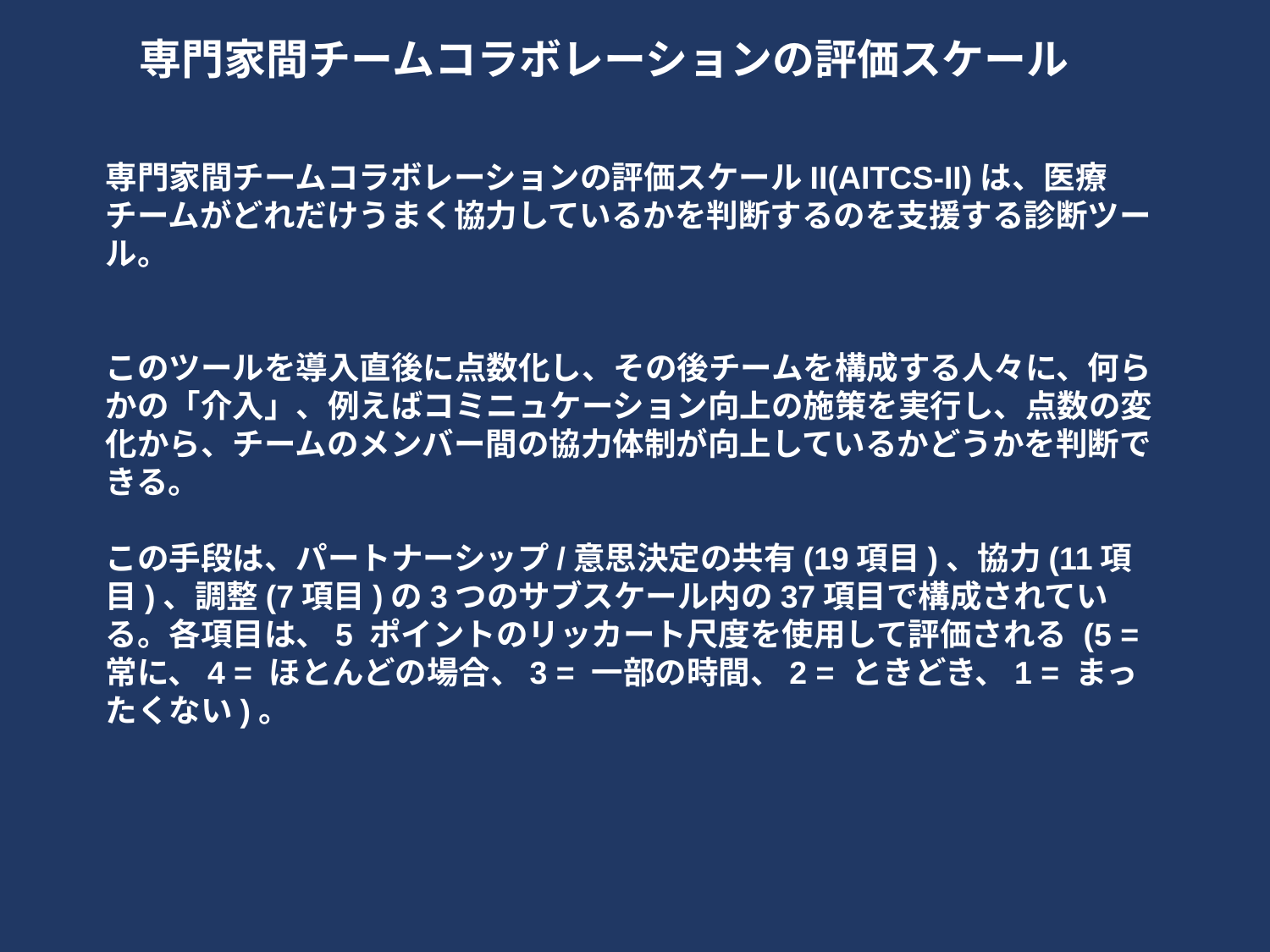

専門家間チームコラボレーションの評価スケール

専門家間チームコラボレーションの評価スケールII(AITCS-II)は、医療チームがどれだけうまく協力しているかを判断するのを支援する診断ツール。

このツールを導入直後に点数化し、その後チームを構成する人々に、何らかの「介入」、例えばコミニュケーション向上の施策を実行し、点数の変化から、チームのメンバー間の協力体制が向上しているかどうかを判断できる。

この手段は、パートナーシップ/意思決定の共有(19項目)、協力(11項目)、調整(7項目)の3つのサブスケール内の37項目で構成されている。各項目は、5 ポイントのリッカート尺度を使用して評価される (5 = 常に、4 = ほとんどの場合、3 = 一部の時間、2 = ときどき、1 = まったくない)。